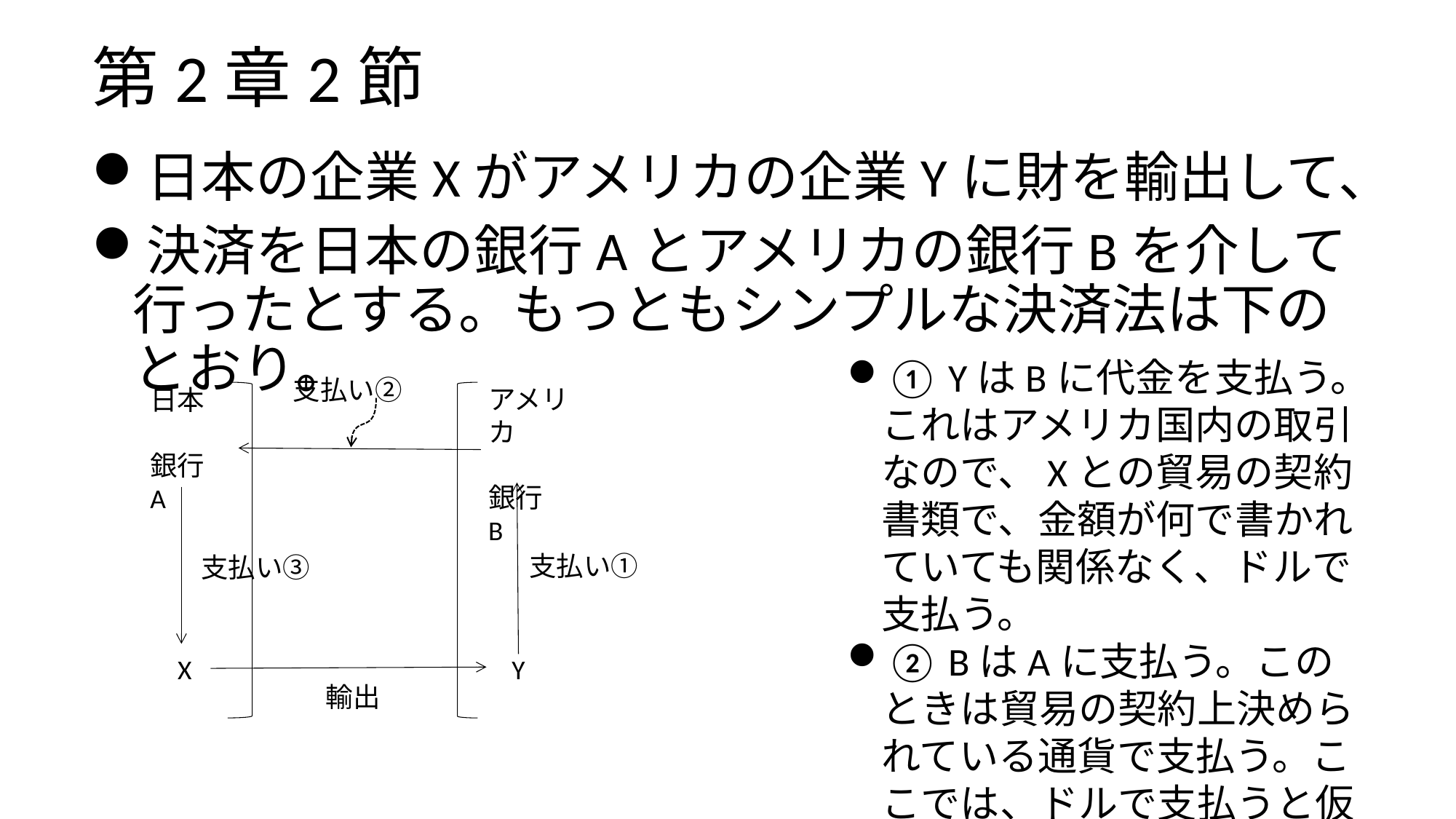

# 第2章2節
日本の企業Xがアメリカの企業Yに財を輸出して、
決済を日本の銀行Aとアメリカの銀行Bを介して行ったとする。もっともシンプルな決済法は下のとおり。
① YはBに代金を支払う。これはアメリカ国内の取引なので、Xとの貿易の契約書類で、金額が何で書かれていても関係なく、ドルで支払う。
② BはAに支払う。このときは貿易の契約上決められている通貨で支払う。ここでは、ドルで支払うと仮定する。
支払い②
アメリカ

銀行　B
日本

銀行　A

支払い➀
支払い➂
X
Y
輸出